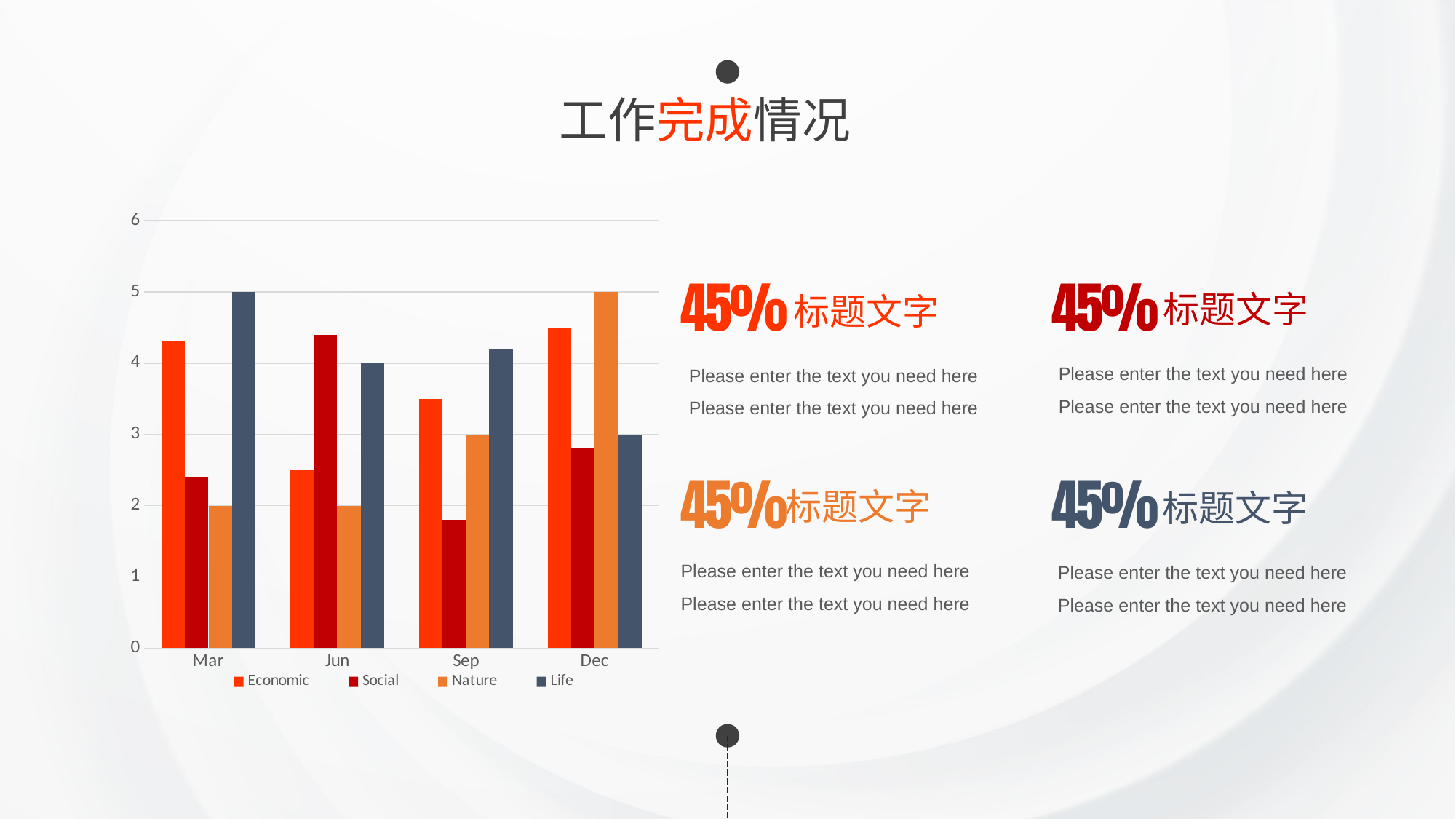

工作完成情况

### Chart

| Category | Economic | Social | Nature | Life |
|---|---|---|---|---|
| Mar | 4.3 | 2.4 | 2.0 | 5.0 |
| Jun | 2.5 | 4.4 | 2.0 | 4.0 |
| Sep | 3.5 | 1.8 | 3.0 | 4.2 |
| Dec | 4.5 | 2.8 | 5.0 | 3.0 |
标题文字
45%
45%
标题文字
Please enter the text you need here Please enter the text you need here
Please enter the text you need here Please enter the text you need here
标题文字
45%
45%
标题文字
Please enter the text you need here Please enter the text you need here
Please enter the text you need here Please enter the text you need here